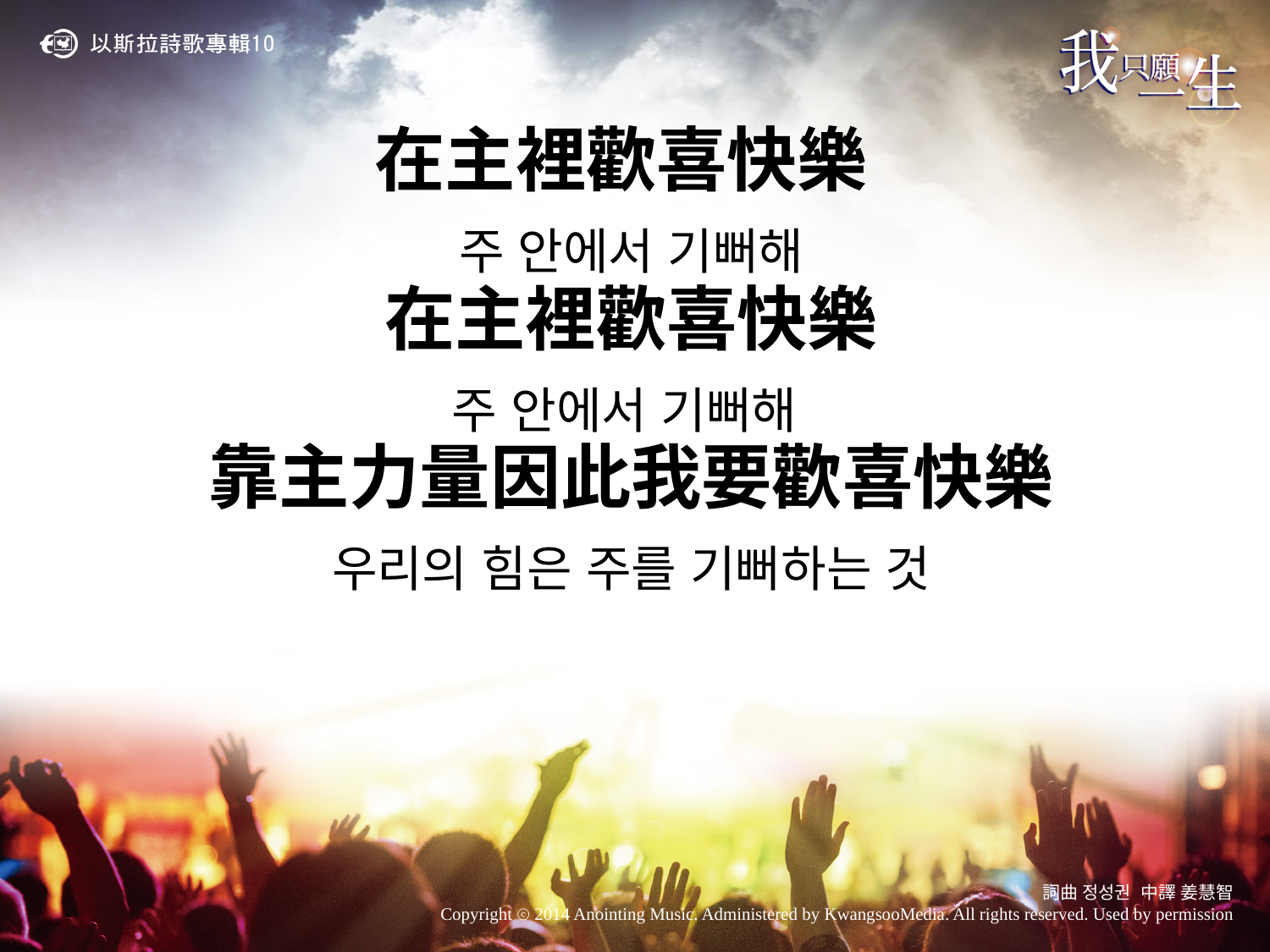

在主裡歡喜快樂
주 안에서 기뻐해
在主裡歡喜快樂
주 안에서 기뻐해
靠主力量因此我要歡喜快樂
우리의 힘은 주를 기뻐하는 것
詞曲 정성권  中譯 姜慧智
Copyright ⓒ 2014 Anointing Music. Administered by KwangsooMedia. All rights reserved. Used by permission